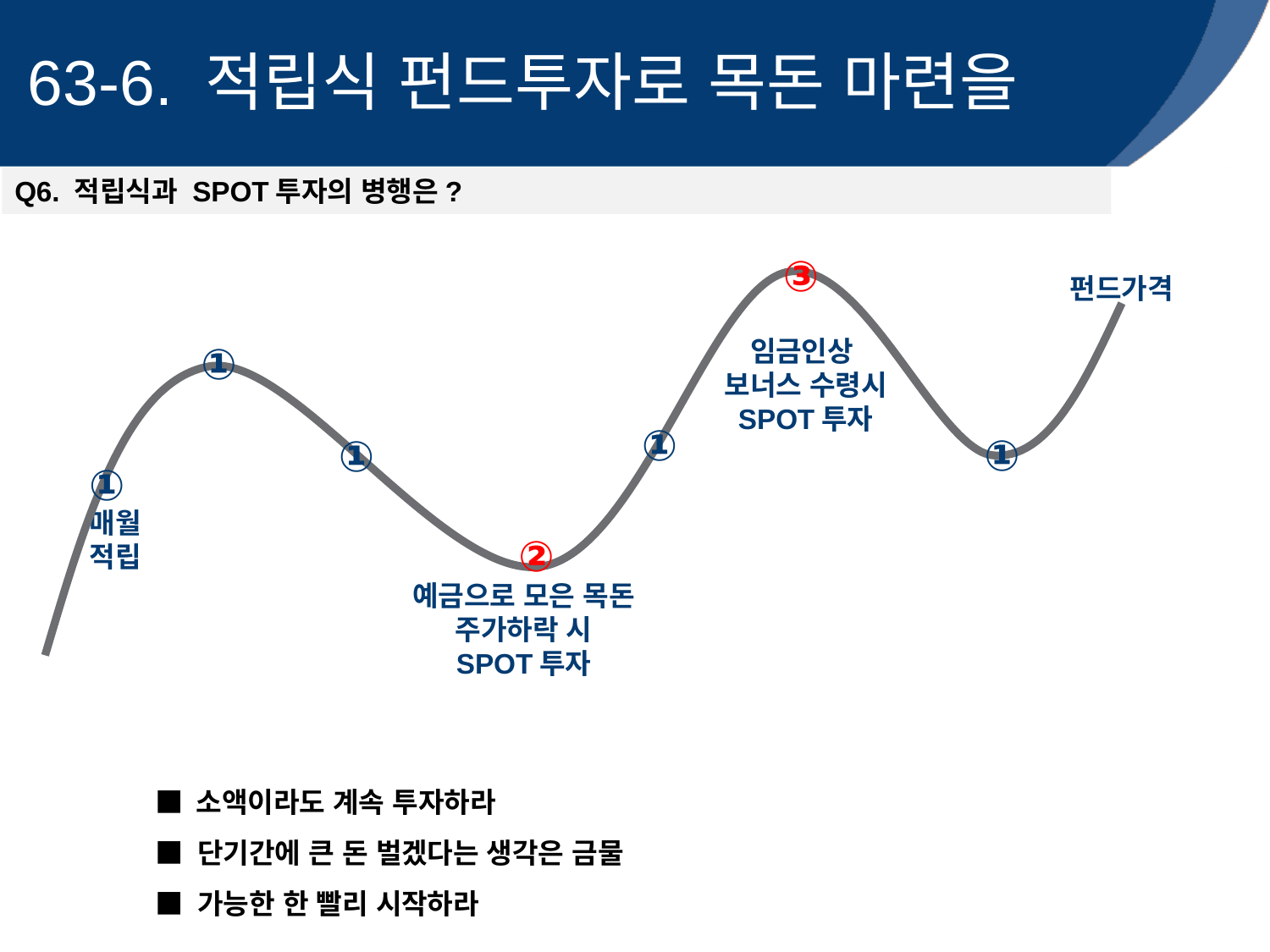

63-6. 적립식 펀드투자로 목돈 마련을
Q6. 적립식과 SPOT투자의 병행은?
③

펀드가격
임금인상
보너스 수령시
SPOT투자
①
①
①
①
①
매월
적립
②
예금으로 모은 목돈
주가하락 시
SPOT투자
■ 소액이라도 계속 투자하라
■ 단기간에 큰 돈 벌겠다는 생각은 금물
■ 가능한 한 빨리 시작하라